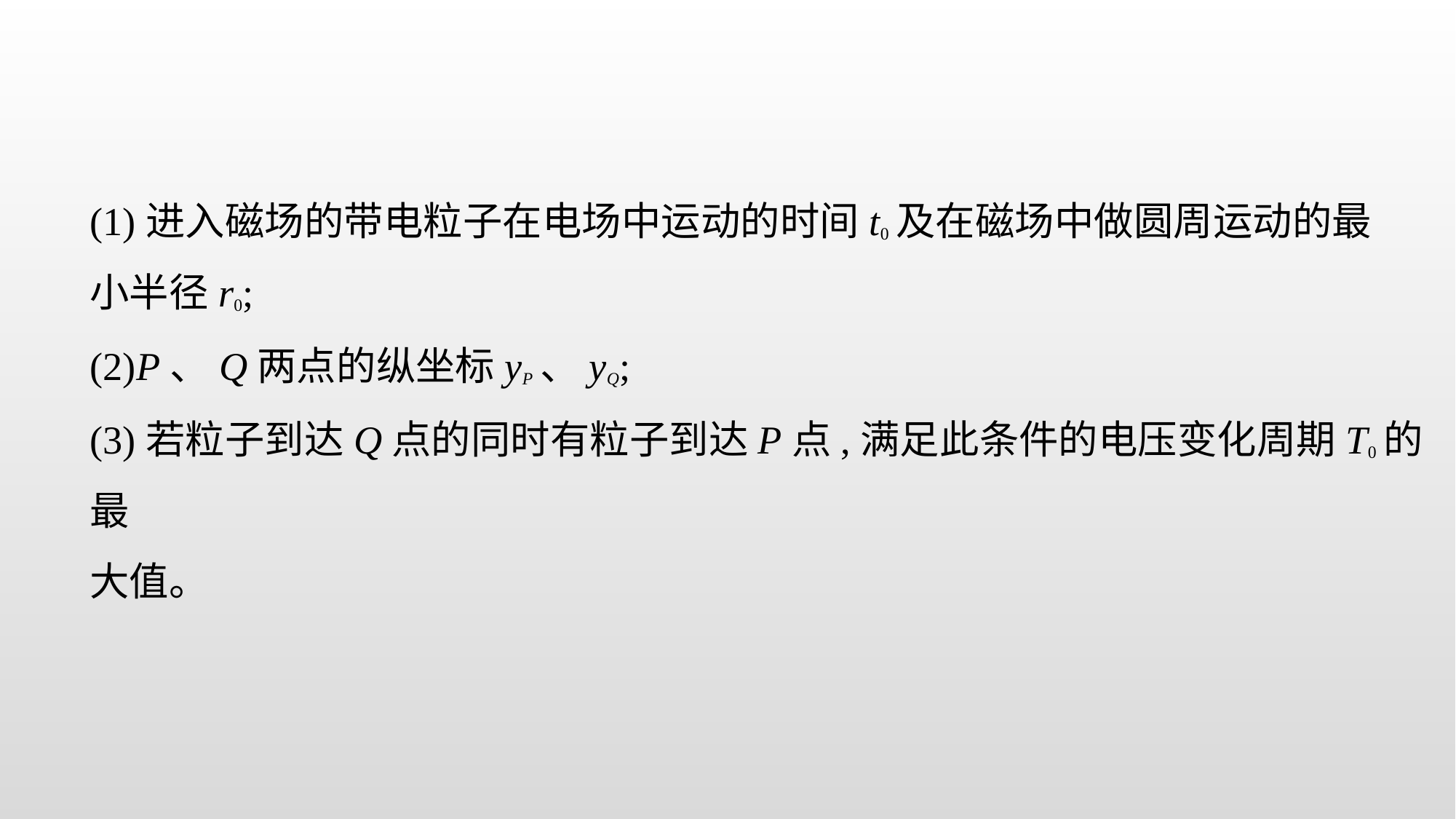

(1)进入磁场的带电粒子在电场中运动的时间t0及在磁场中做圆周运动的最
小半径r0;
(2)P、Q两点的纵坐标yP、yQ;
(3)若粒子到达Q点的同时有粒子到达P点,满足此条件的电压变化周期T0的最
大值。